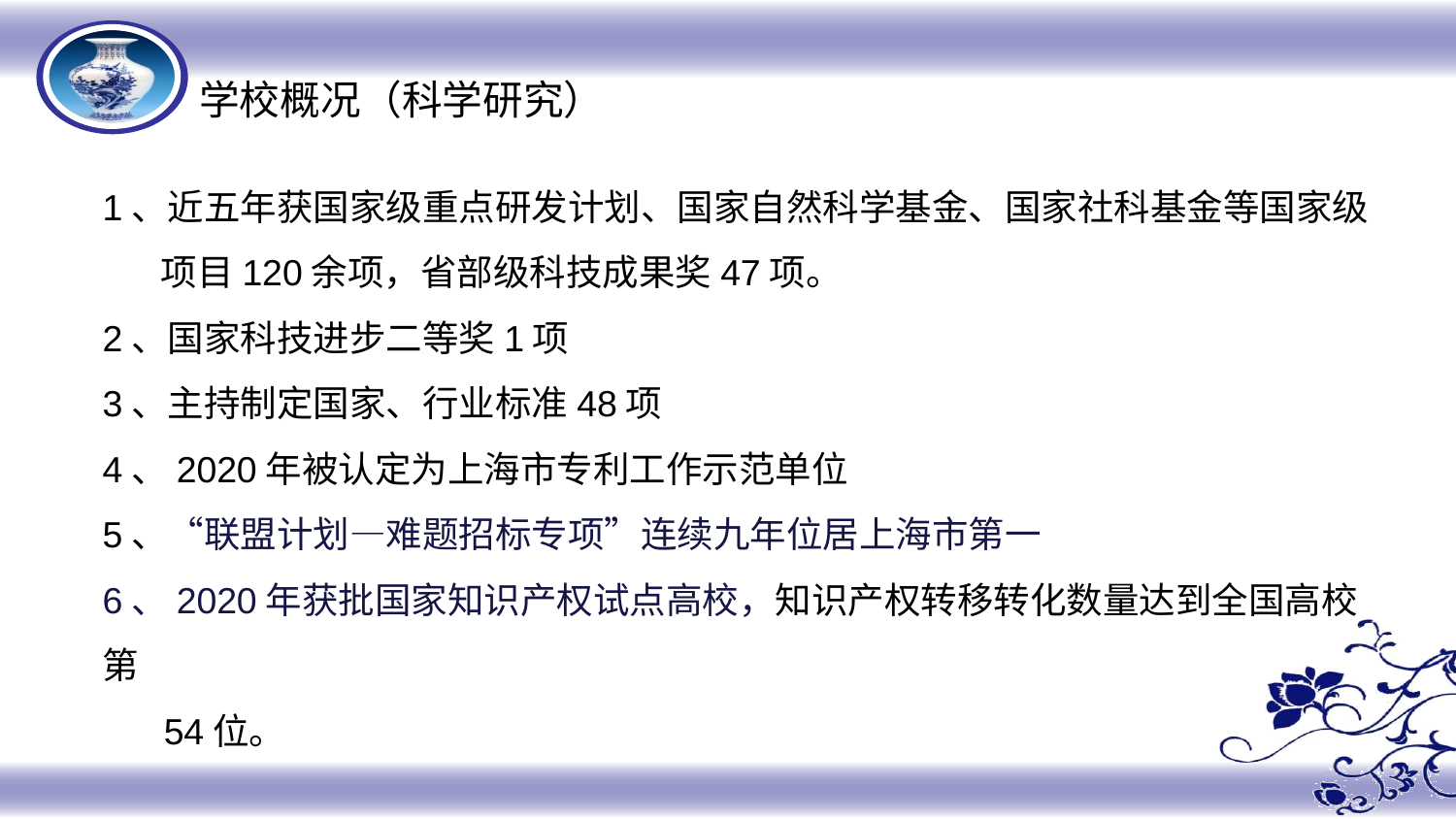

学校概况（科学研究）
1、近五年获国家级重点研发计划、国家自然科学基金、国家社科基金等国家级
      项目120余项，省部级科技成果奖47项。
2、国家科技进步二等奖1项
3、主持制定国家、行业标准48项
4、2020年被认定为上海市专利工作示范单位
5、“联盟计划—难题招标专项”连续九年位居上海市第一
6、2020年获批国家知识产权试点高校，知识产权转移转化数量达到全国高校第
      54位。

1
 国家科技
进步二等奖